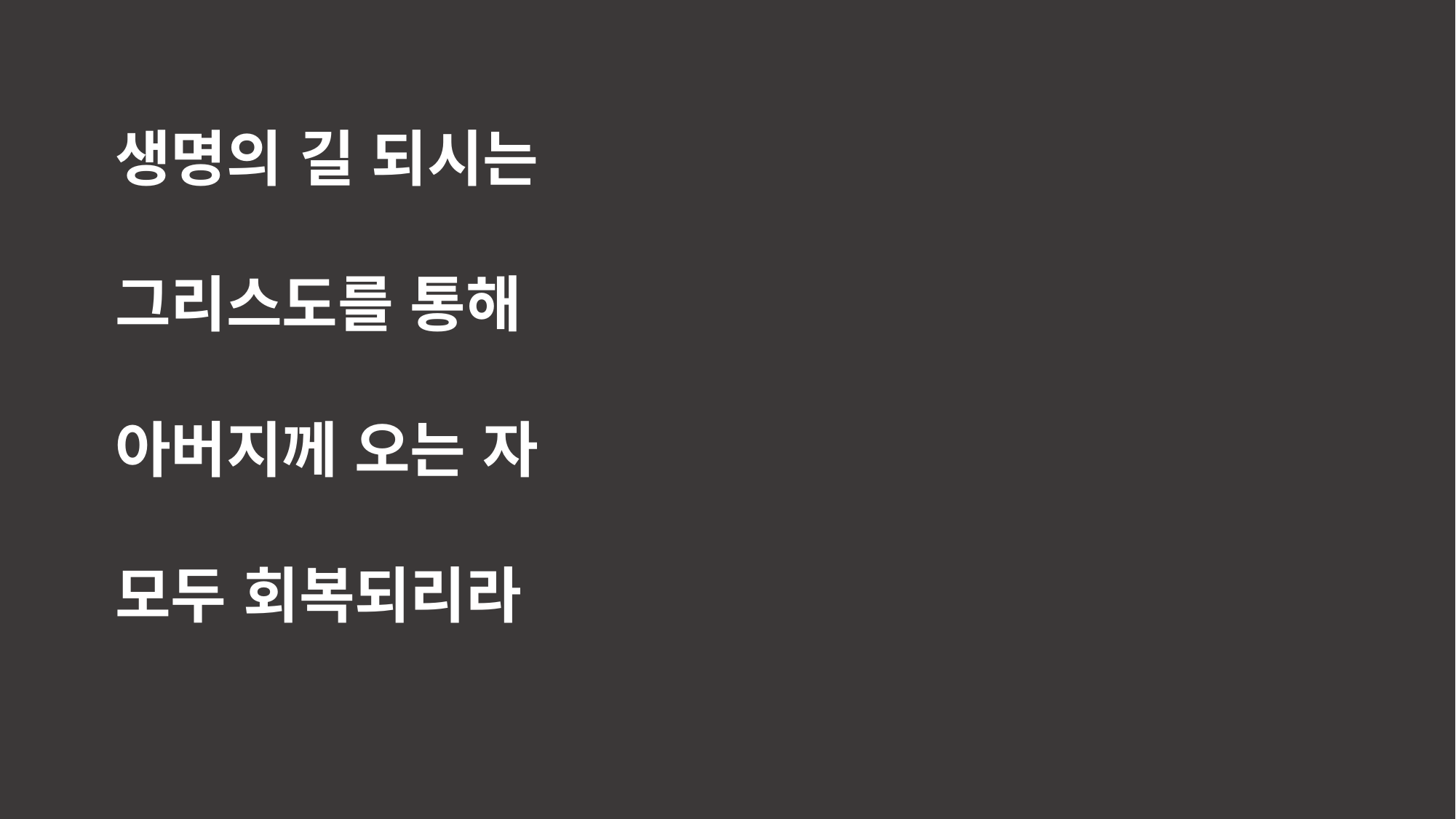

생명의 길 되시는
그리스도를 통해
아버지께 오는 자
모두 회복되리라